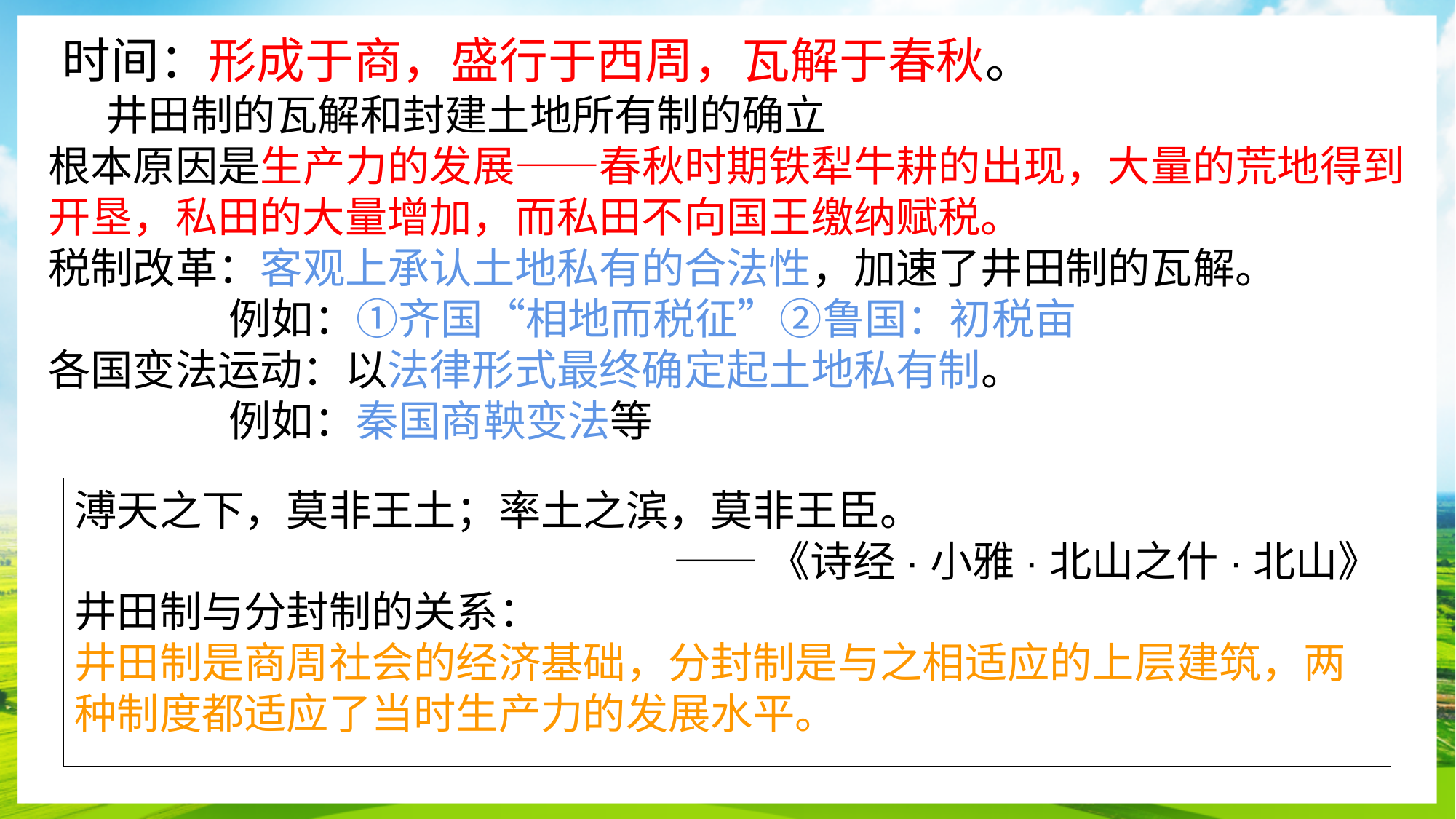

时间：形成于商，盛行于西周，瓦解于春秋。
     井田制的瓦解和封建土地所有制的确立
根本原因是生产力的发展——春秋时期铁犁牛耕的出现，大量的荒地得到开垦，私田的大量增加，而私田不向国王缴纳赋税。
税制改革：客观上承认土地私有的合法性，加速了井田制的瓦解。
                  例如：①齐国“相地而税征”②鲁国：初税亩
各国变法运动：以法律形式最终确定起土地私有制。
                  例如：秦国商鞅变法等

溥天之下，莫非王土；率土之滨，莫非王臣。
——《诗经·小雅·北山之什·北山》
井田制与分封制的关系：
井田制是商周社会的经济基础，分封制是与之相适应的上层建筑，两种制度都适应了当时生产力的发展水平。